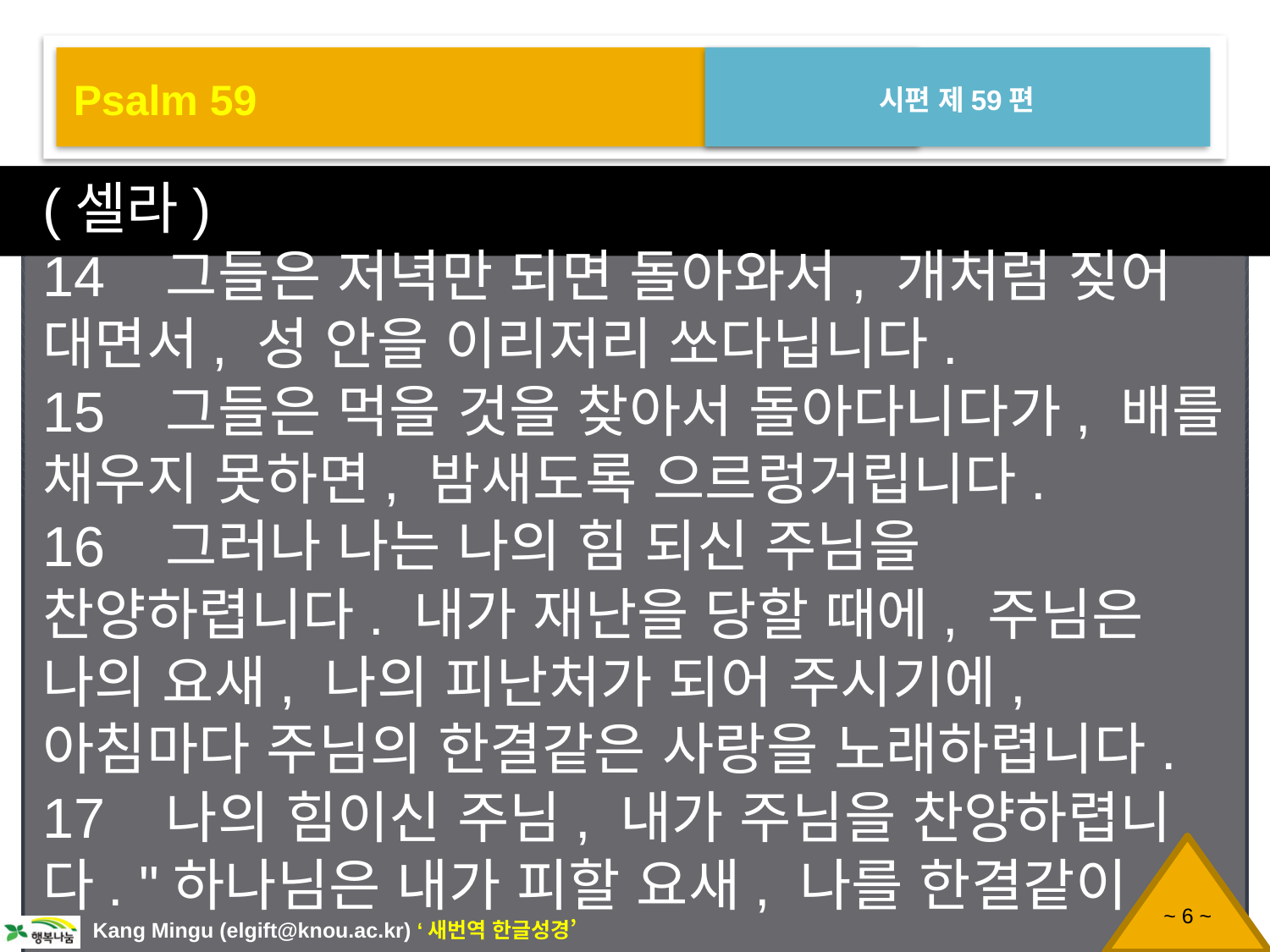

Psalm 59
시편 제59편
(셀라)
14   그들은 저녁만 되면 돌아와서, 개처럼 짖어 대면서, 성 안을 이리저리 쏘다닙니다.
15   그들은 먹을 것을 찾아서 돌아다니다가, 배를 채우지 못하면, 밤새도록 으르렁거립니다.
16   그러나 나는 나의 힘 되신 주님을 찬양하렵니다. 내가 재난을 당할 때에, 주님은 나의 요새, 나의 피난처가 되어 주시기에, 아침마다 주님의 한결같은 사랑을 노래하렵니다.
17   나의 힘이신 주님, 내가 주님을 찬양하렵니다. "하나님은 내가 피할 요새, 나를 한결같이